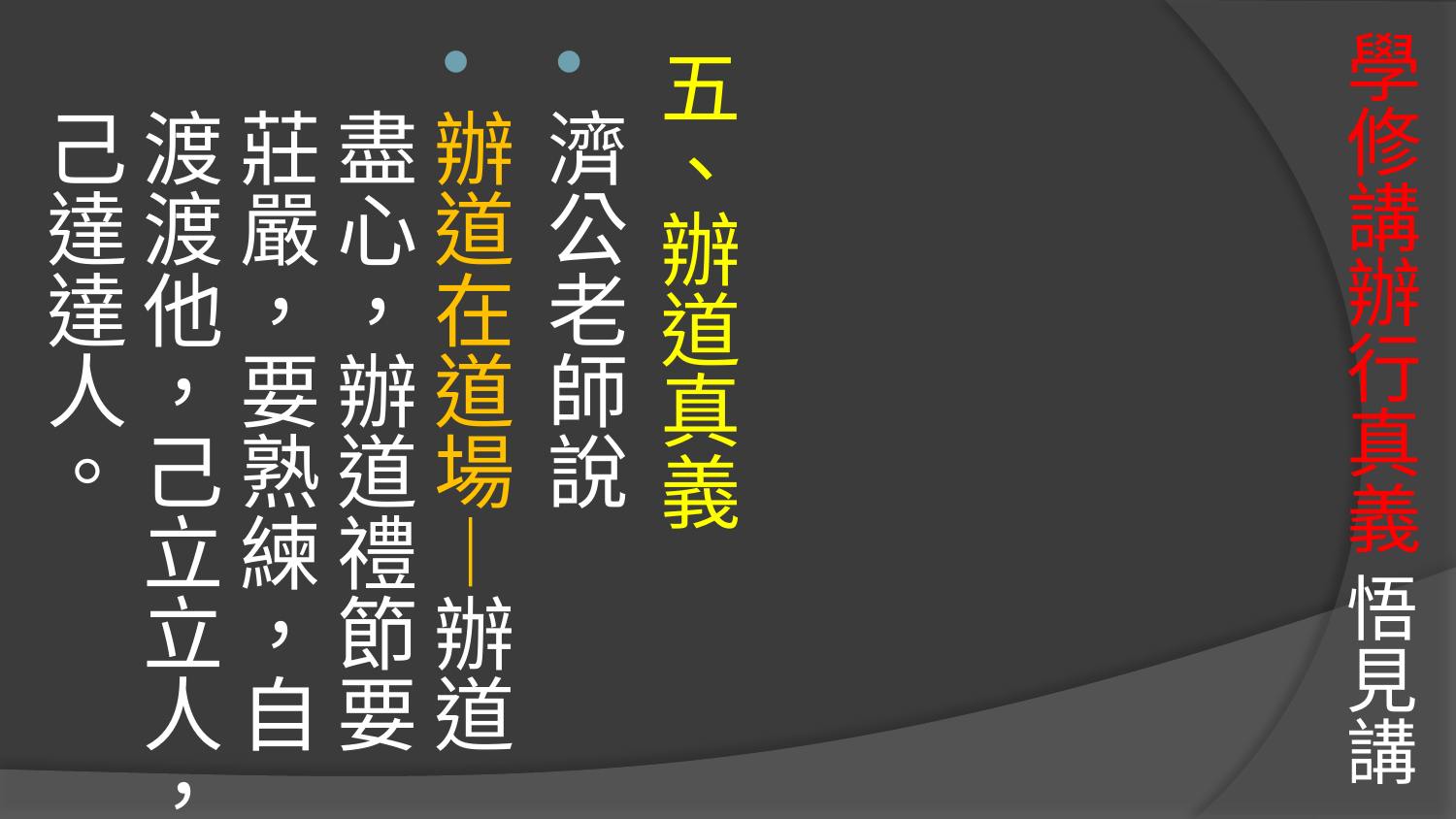

# 學修講辦行真義 悟見講
五、辦道真義
濟公老師說
辦道在道場—辦道盡心，辦道禮節要莊嚴，要熟練，自渡渡他，己立立人，己達達人。